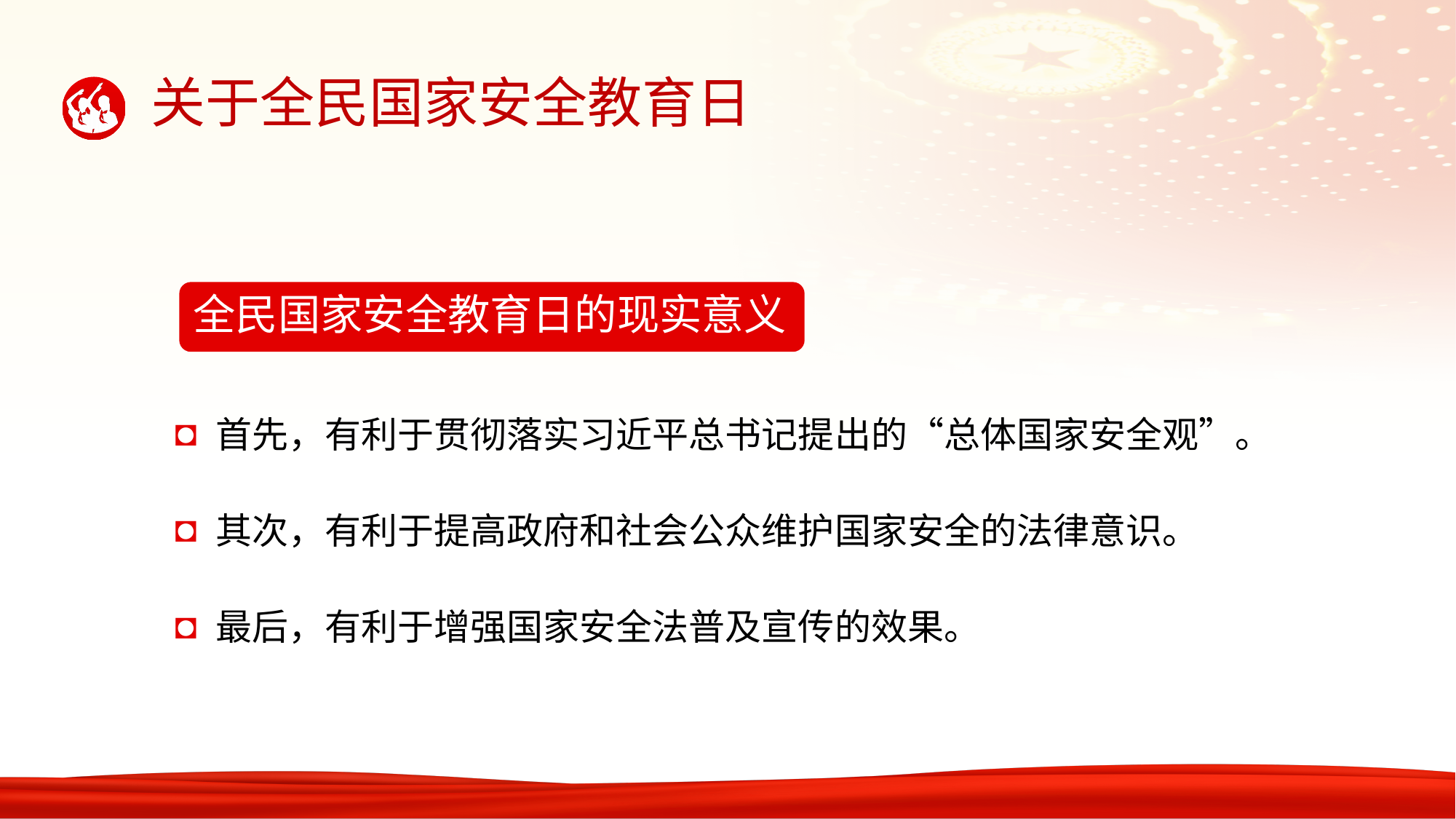

全民国家安全教育日的现实意义
首先，有利于贯彻落实习近平总书记提出的“总体国家安全观”。
其次，有利于提高政府和社会公众维护国家安全的法律意识。
最后，有利于增强国家安全法普及宣传的效果。